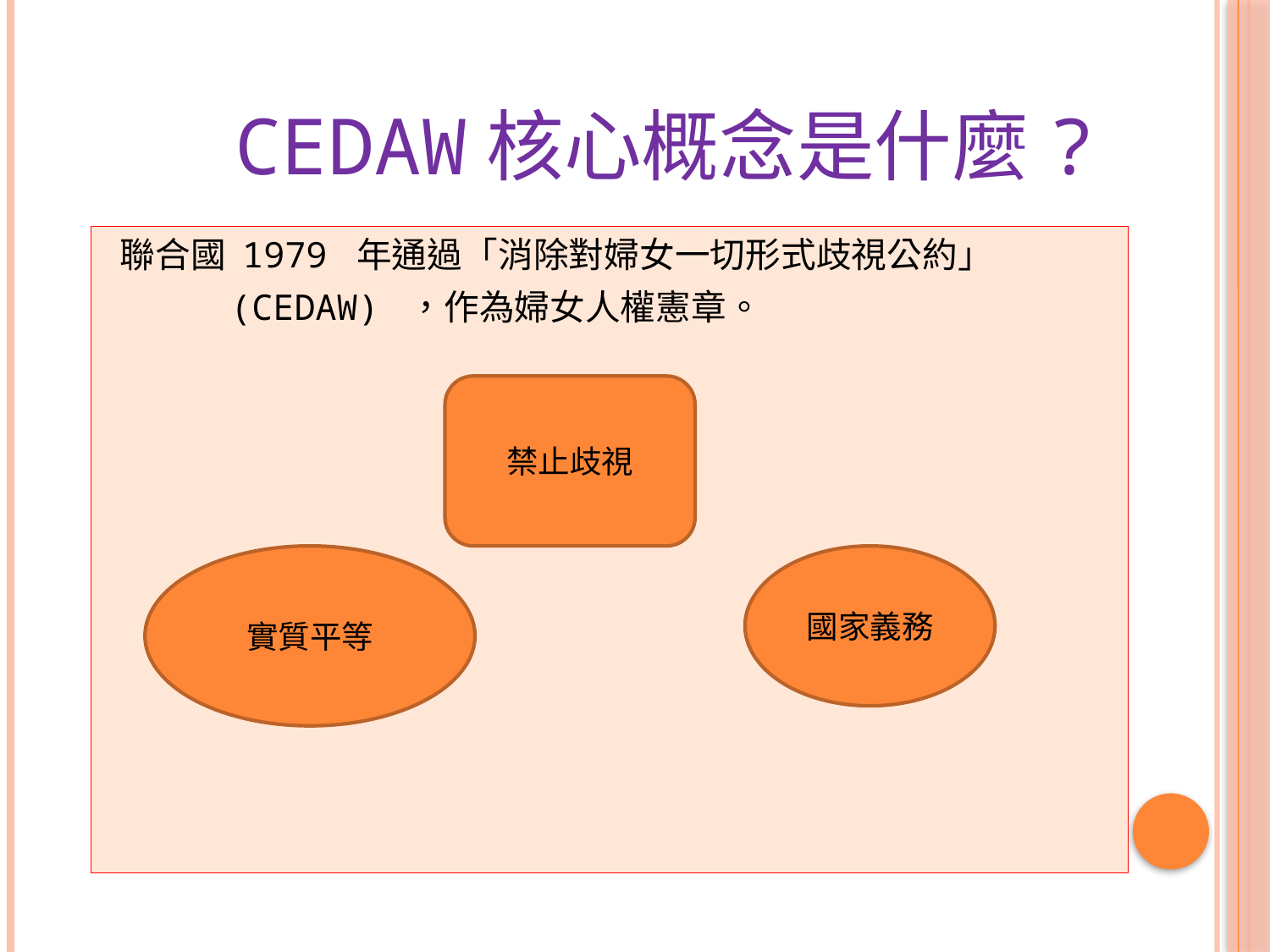

# CEDAW核心概念是什麼?
 聯合國 1979 年通過「消除對婦女一切形式歧視公約」
      (CEDAW) ，作為婦女人權憲章。

禁止歧視
國家義務
實質平等